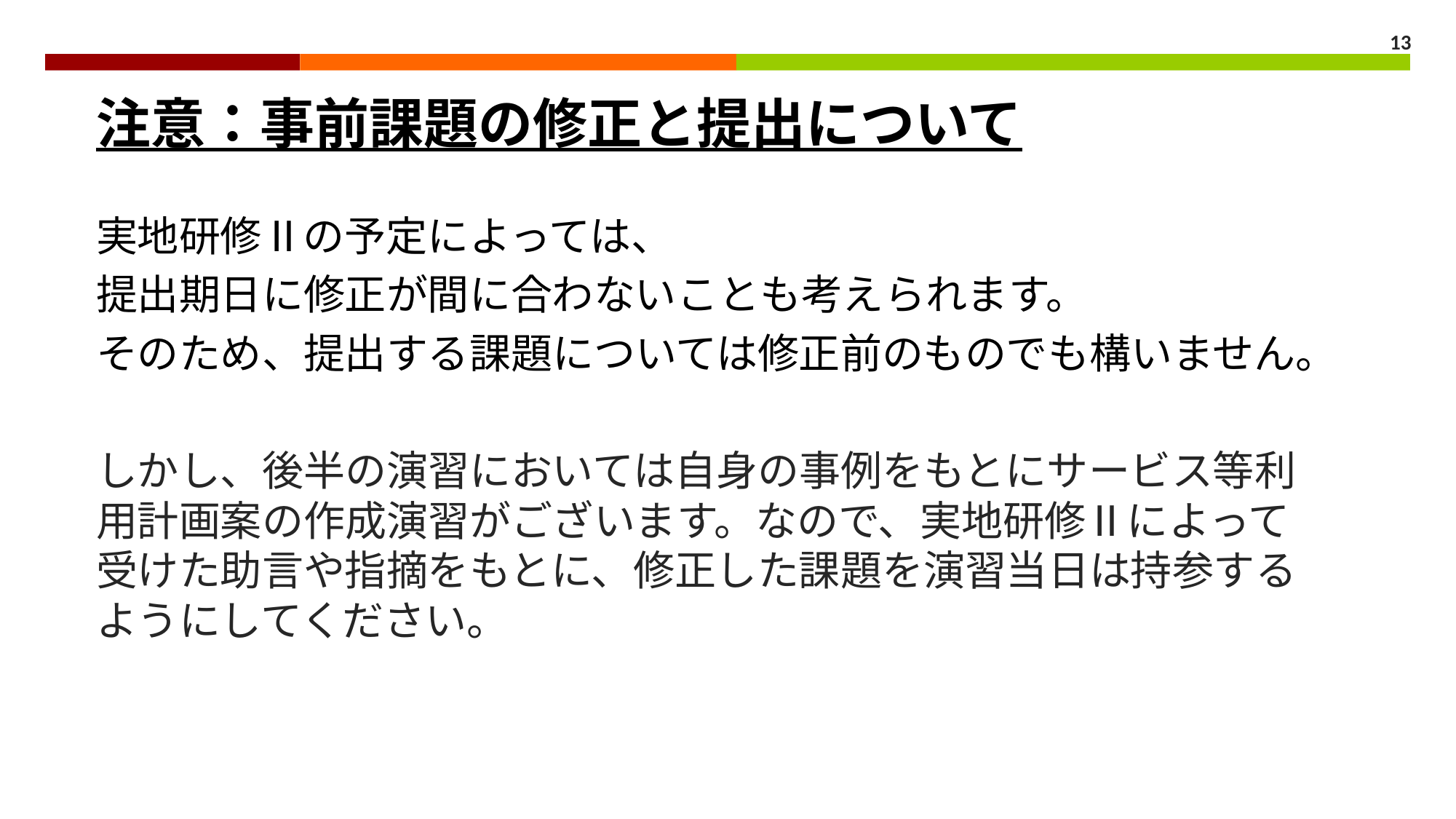

13
# 注意：事前課題の修正と提出について
実地研修Ⅱの予定によっては、
提出期日に修正が間に合わないことも考えられます。
そのため、提出する課題については修正前のものでも構いません。

しかし、後半の演習においては自身の事例をもとにサービス等利用計画案の作成演習がございます。なので、実地研修Ⅱによって受けた助言や指摘をもとに、修正した課題を演習当日は持参するようにしてください。